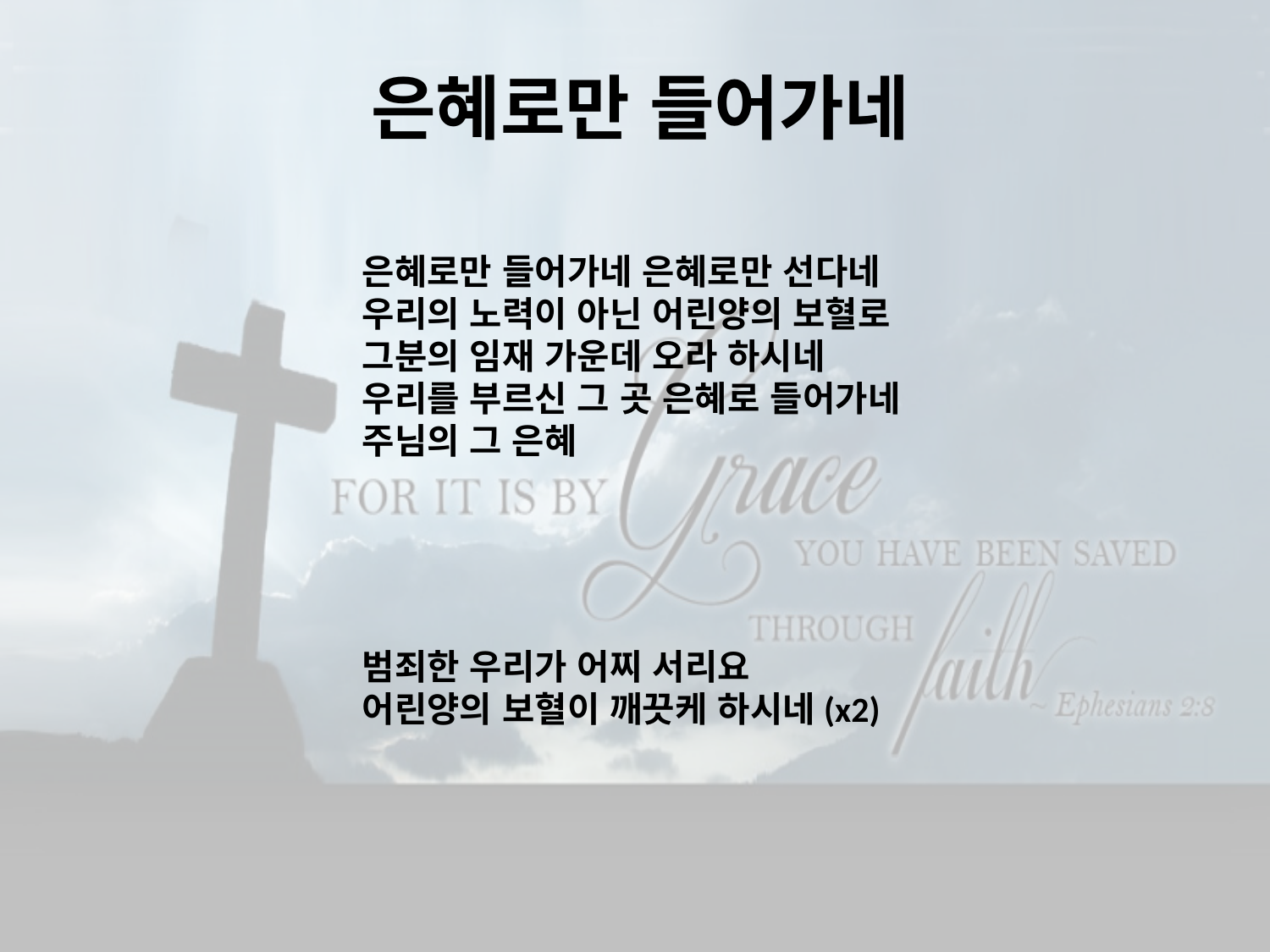

# 은혜로만 들어가네
은혜로만 들어가네 은혜로만 선다네
우리의 노력이 아닌 어린양의 보혈로
그분의 임재 가운데 오라 하시네
우리를 부르신 그 곳 은혜로 들어가네
주님의 그 은혜

범죄한 우리가 어찌 서리요
어린양의 보혈이 깨끗케 하시네(x2)